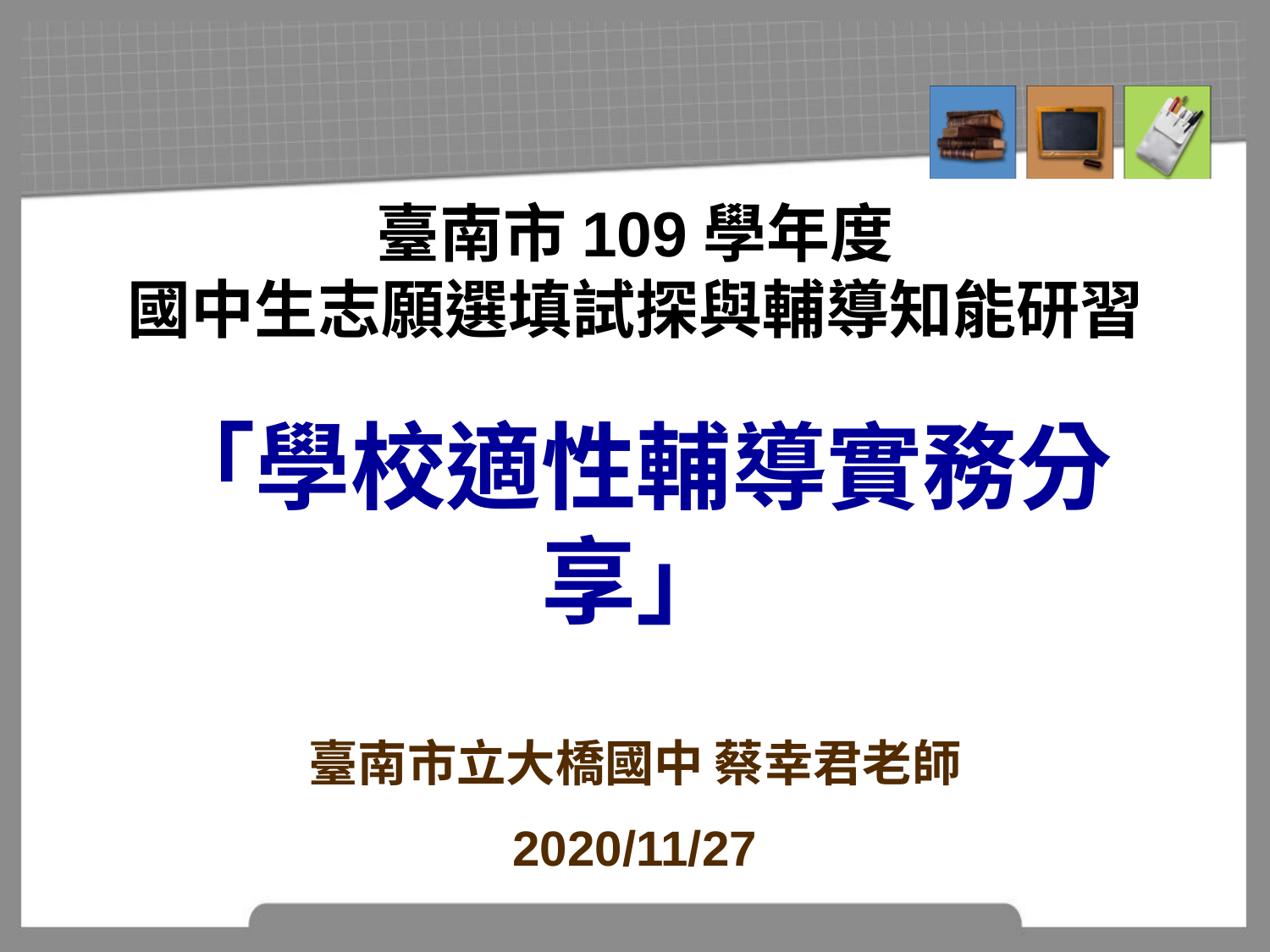

#
臺南市109學年度
國中生志願選填試探與輔導知能研習
「學校適性輔導實務分享」
臺南市立大橋國中 蔡幸君老師

2020/11/27